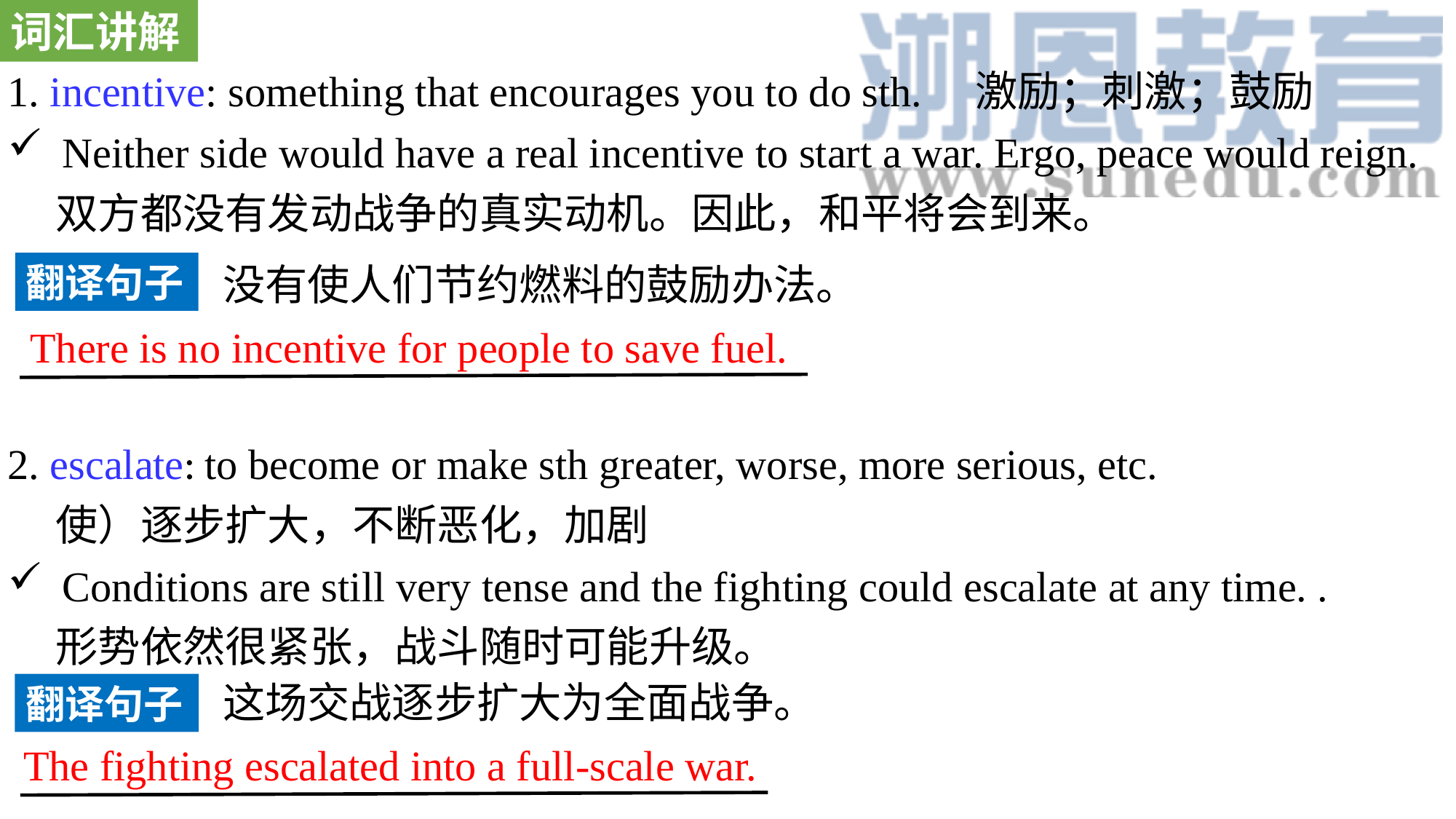

词汇讲解
1. incentive: something that encourages you to do sth.    激励；刺激；鼓励
Neither side would have a real incentive to start a war. Ergo, peace would reign.
    双方都没有发动战争的真实动机。因此，和平将会到来。

2. escalate: to become or make sth greater, worse, more serious, etc.
    使）逐步扩大，不断恶化，加剧
Conditions are still very tense and the fighting could escalate at any time. .
    形势依然很紧张，战斗随时可能升级。

翻译句子
没有使人们节约燃料的鼓励办法。
There is no incentive for people to save fuel.
这场交战逐步扩大为全面战争。
翻译句子
The fighting escalated into a full-scale war.